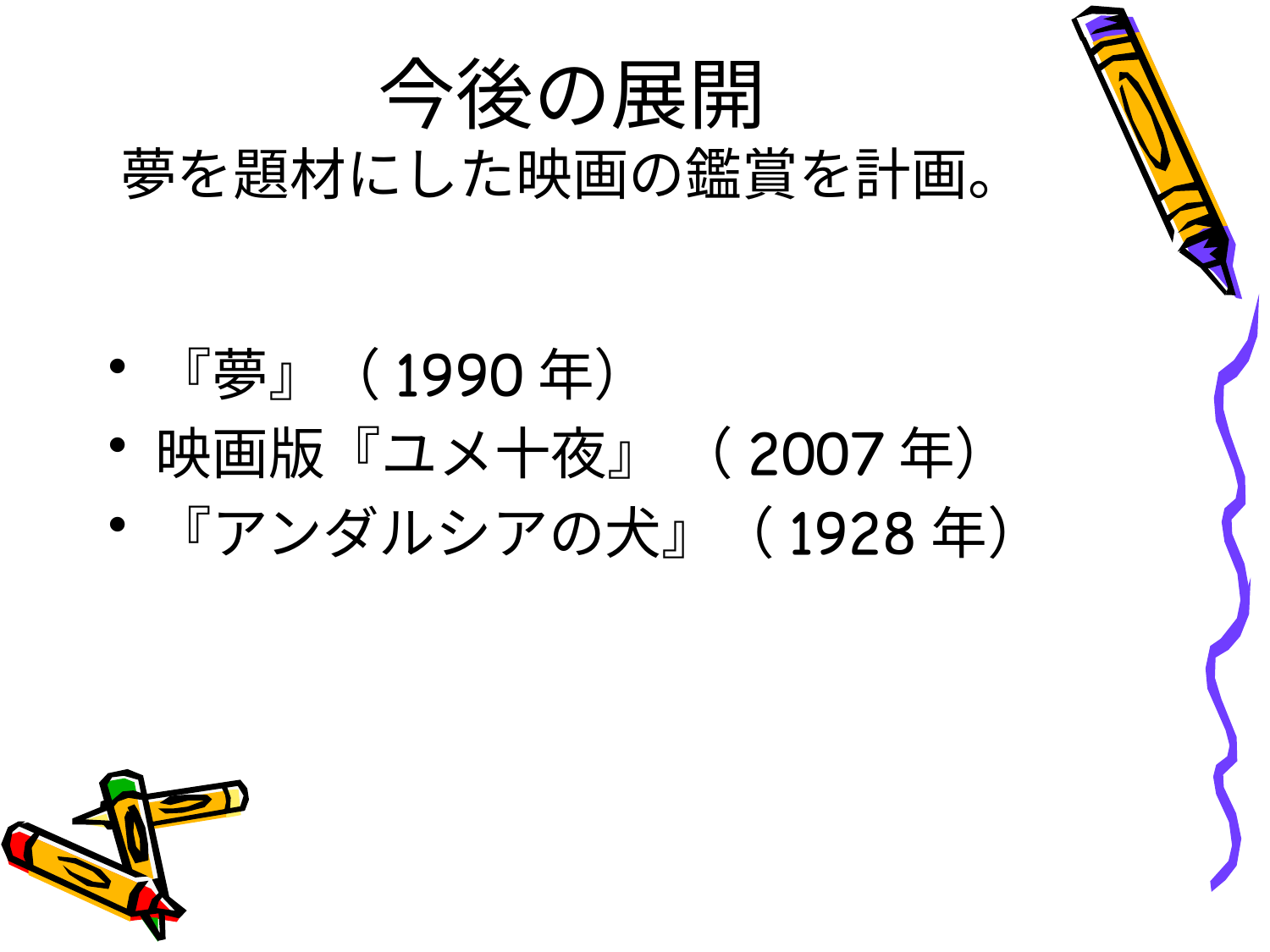

# 今後の展開 夢を題材にした映画の鑑賞を計画。

『夢』（1990年）
映画版『ユメ十夜』 （2007年）
『アンダルシアの犬』（1928年）